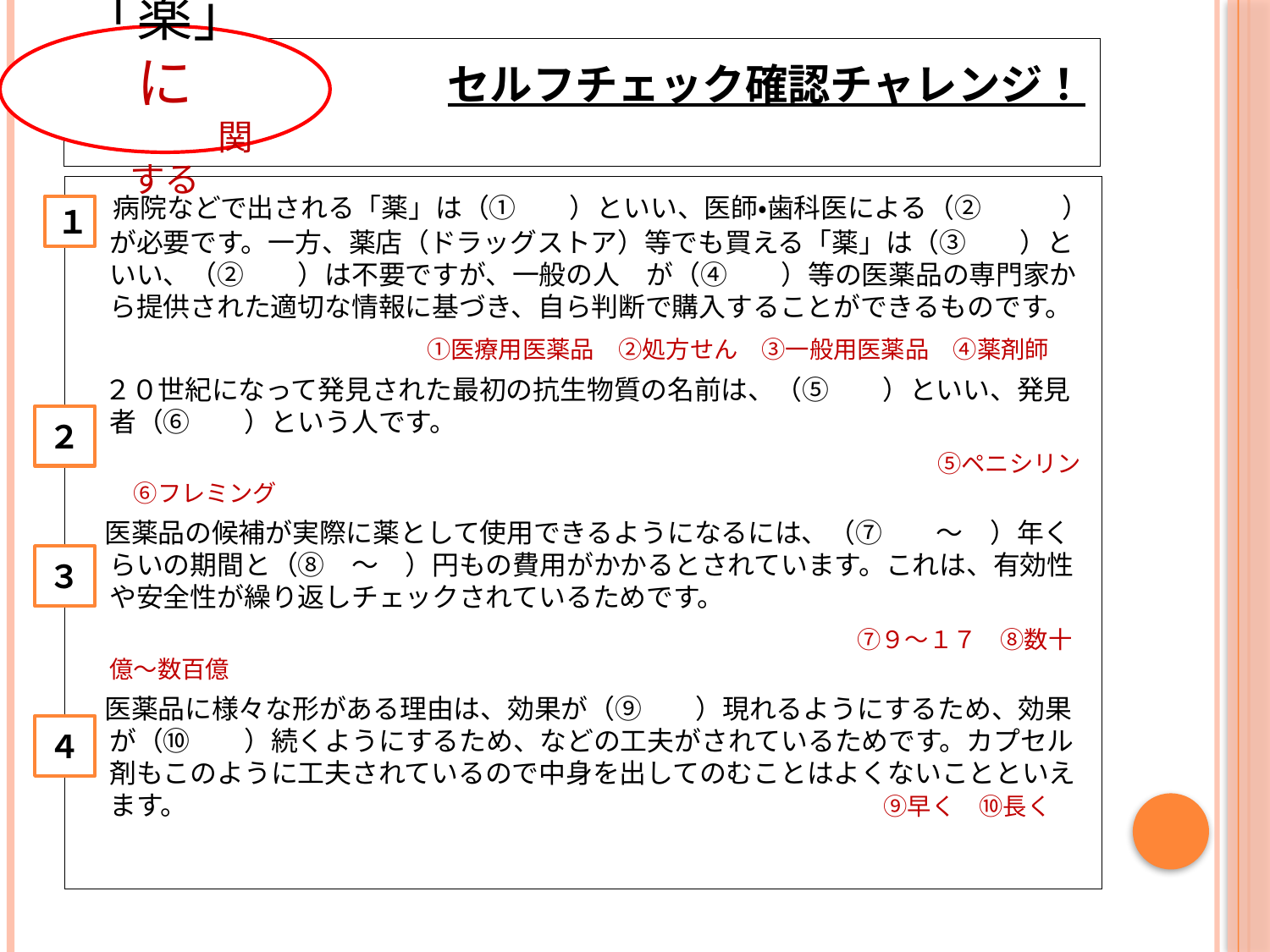

「薬」に
　　　　関する
# セルフチェック確認チャレンジ！
　病院などで出される「薬」は（①　　）といい、医師・歯科医による（②　　　）が必要です。一方、薬店（ドラッグストア）等でも買える「薬」は（③　　）といい、（②　　）は不要ですが、一般の人　が（④　　）等の医薬品の専門家から提供された適切な情報に基づき、自ら判断で購入することができるものです。
　　　　　　　　　　　　　①医療用医薬品　②処方せん　③一般用医薬品　④薬剤師
　２０世紀になって発見された最初の抗生物質の名前は、（⑤　　）といい、発見者（⑥　　）という人です。
　　　　　　　　　　　　　　　　　　　　　　　　　　　　　　　　⑤ペニシリン　⑥フレミング
　医薬品の候補が実際に薬として使用できるようになるには、（⑦　　～　）年くらいの期間と（⑧　～　）円もの費用がかかるとされています。これは、有効性や安全性が繰り返しチェックされているためです。
　　　　　　　　　　　　　　　　　　　　　　　　　　　　　⑦９～１７　⑧数十億～数百億
　医薬品に様々な形がある理由は、効果が（⑨　　）現れるようにするため、効果が（⑩　　）続くようにするため、などの工夫がされているためです。カプセル剤もこのように工夫されているので中身を出してのむことはよくないことといえます。　　　　　　　　　　　　　　　　　　　　　　　　　　⑨早く　⑩長く

１
２
３
４